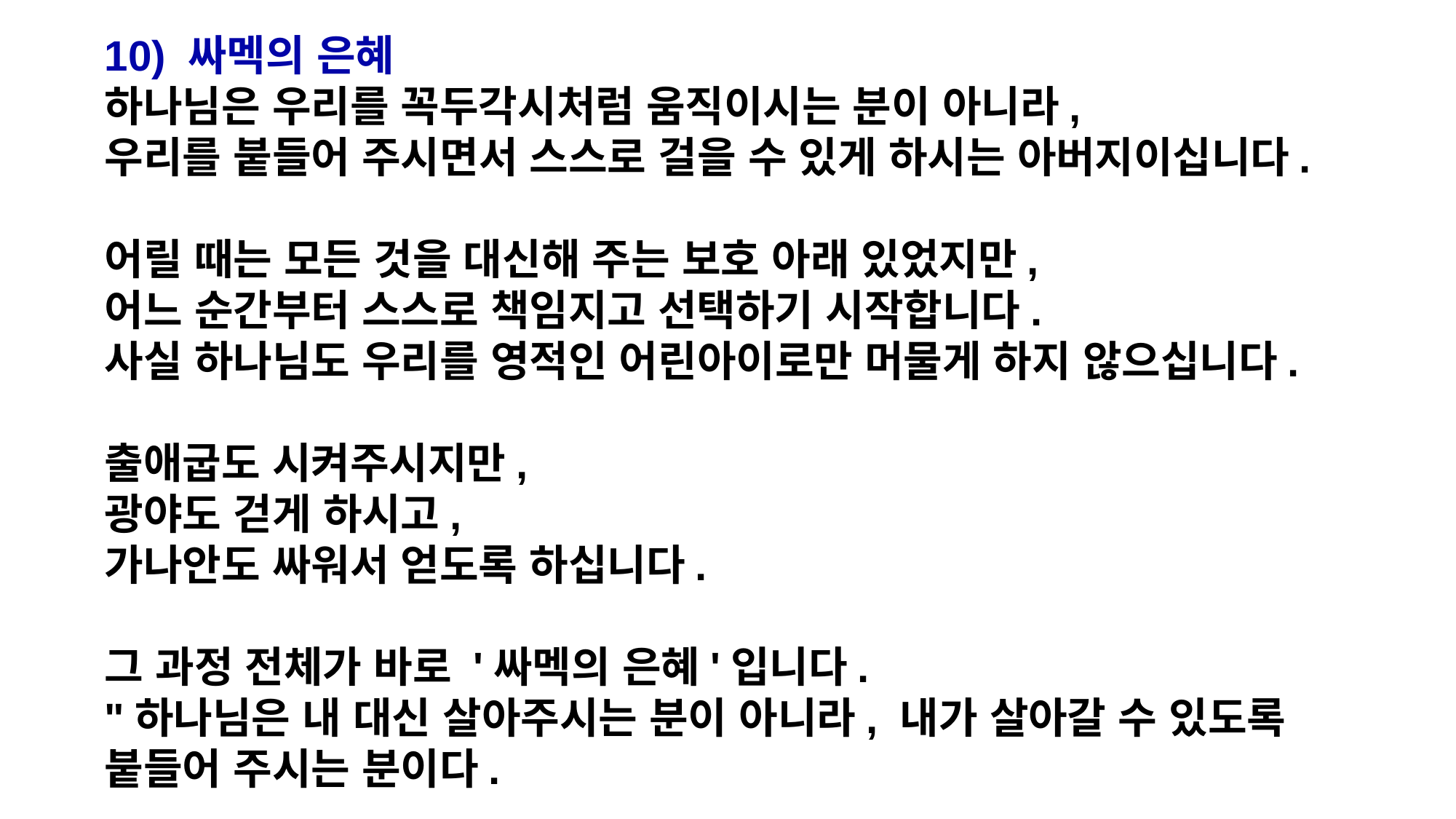

10) 싸멕의 은혜
하나님은 우리를 꼭두각시처럼 움직이시는 분이 아니라,
우리를 붙들어 주시면서 스스로 걸을 수 있게 하시는 아버지이십니다.

어릴 때는 모든 것을 대신해 주는 보호 아래 있었지만,
어느 순간부터 스스로 책임지고 선택하기 시작합니다.
사실 하나님도 우리를 영적인 어린아이로만 머물게 하지 않으십니다.

출애굽도 시켜주시지만,
광야도 걷게 하시고,
가나안도 싸워서 얻도록 하십니다.

그 과정 전체가 바로 '싸멕의 은혜'입니다.
"하나님은 내 대신 살아주시는 분이 아니라, 내가 살아갈 수 있도록 붙들어 주시는 분이다.